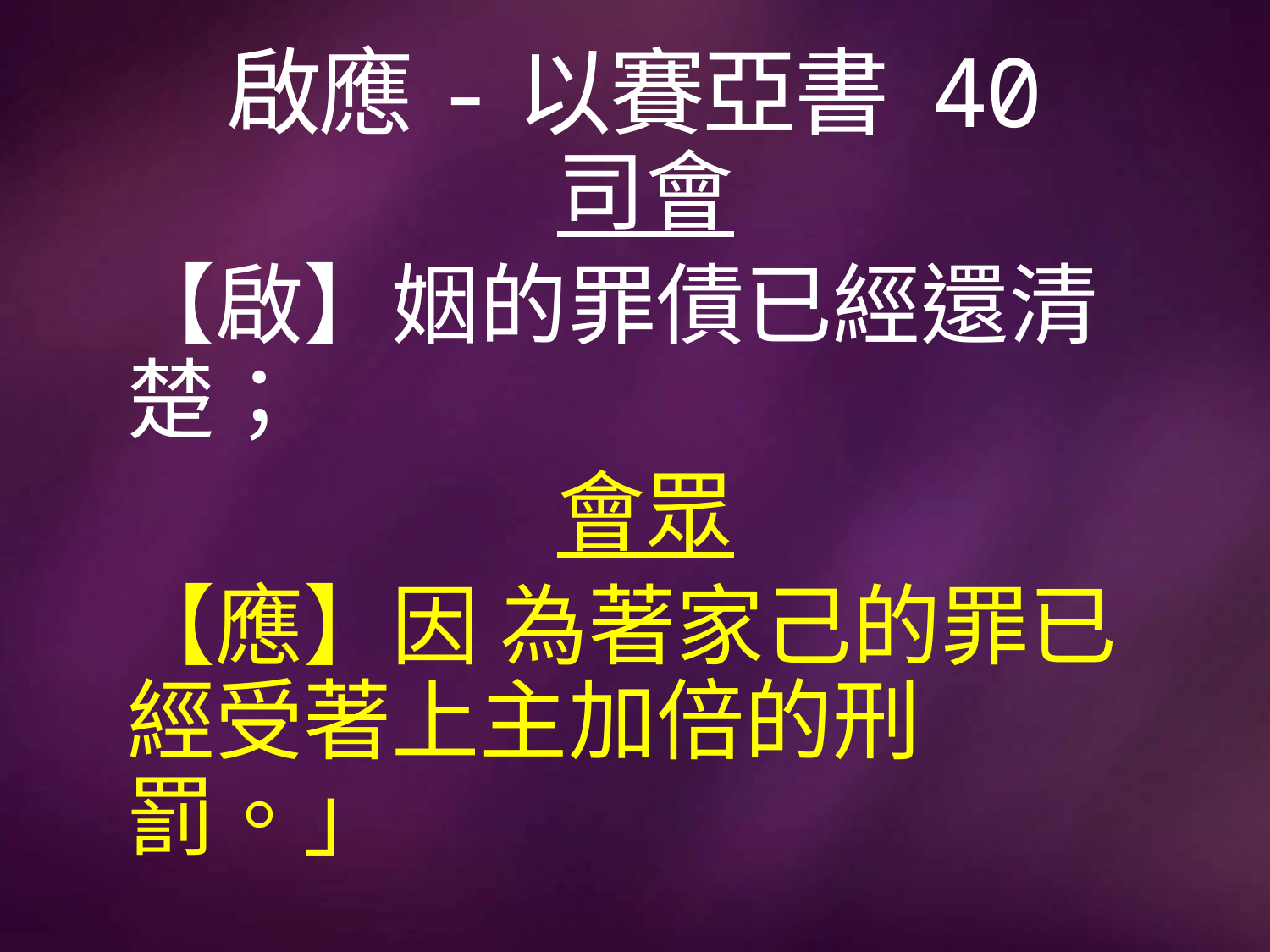

# 啟應-以賽亞書 40
司會
【啟】姻的罪債已經還清楚；
會眾
【應】因 為著家己的罪已經受著上主加倍的刑罰。」